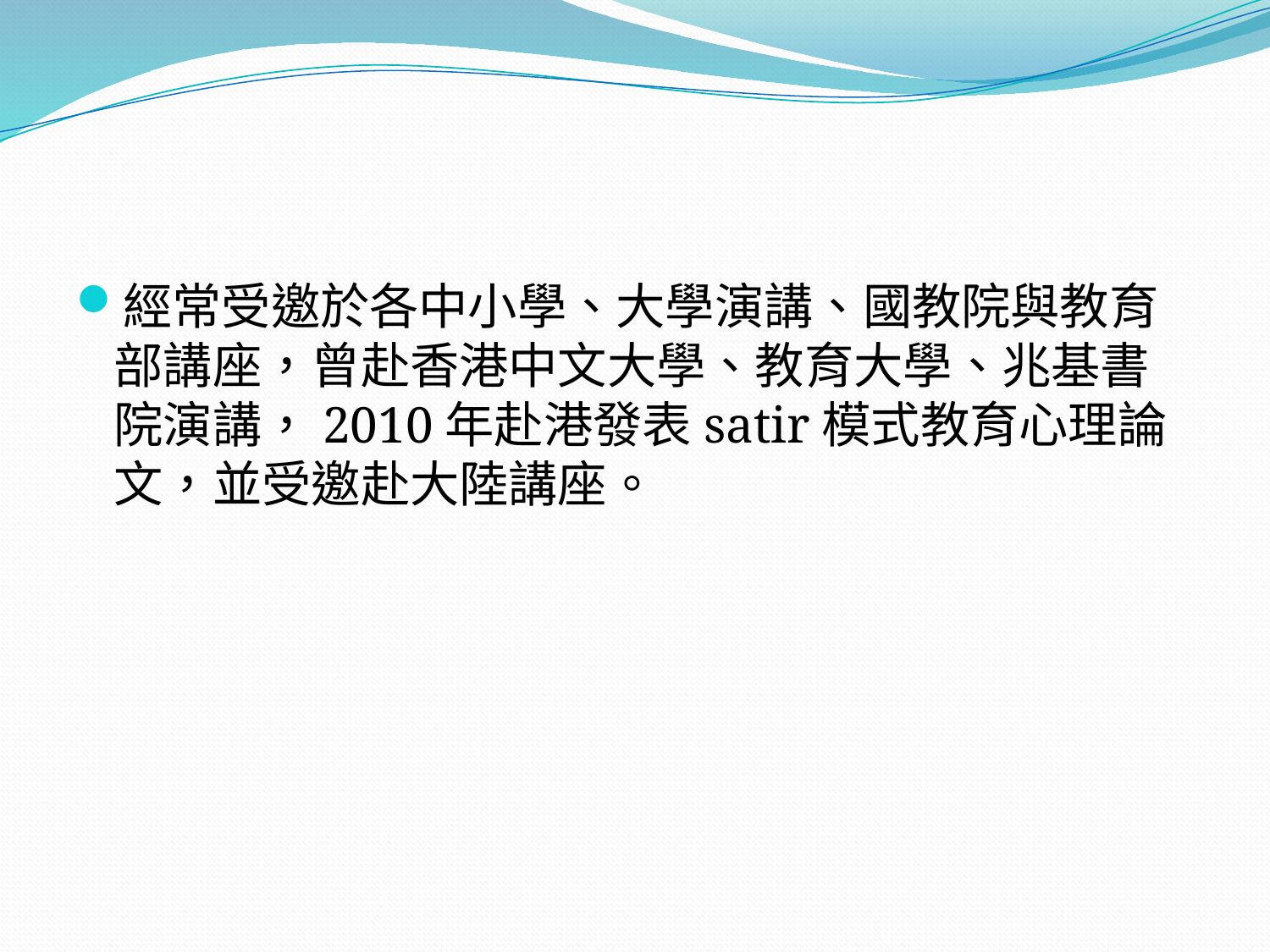

#
經常受邀於各中小學、大學演講、國教院與教育部講座，曾赴香港中文大學、教育大學、兆基書院演講，2010年赴港發表satir模式教育心理論文，並受邀赴大陸講座。